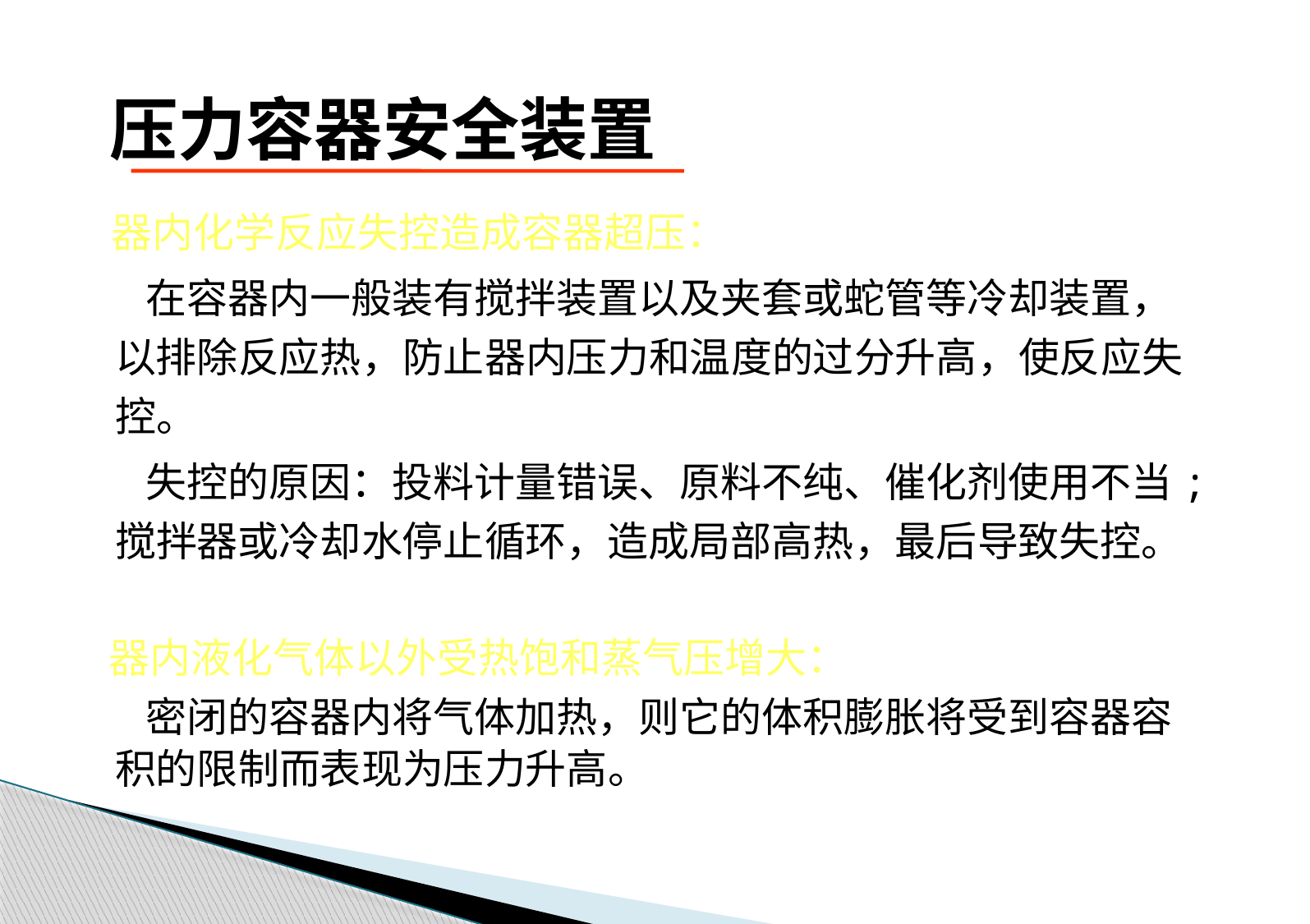

# 压力容器安全装置

   器内化学反应失控造成容器超压：
      在容器内一般装有搅拌装置以及夹套或蛇管等冷却装置，以排除反应热，防止器内压力和温度的过分升高，使反应失控。
      失控的原因：投料计量错误、原料不纯、催化剂使用不当;搅拌器或冷却水停止循环，造成局部高热，最后导致失控。

  器内液化气体以外受热饱和蒸气压增大：
      密闭的容器内将气体加热，则它的体积膨胀将受到容器容积的限制而表现为压力升高。